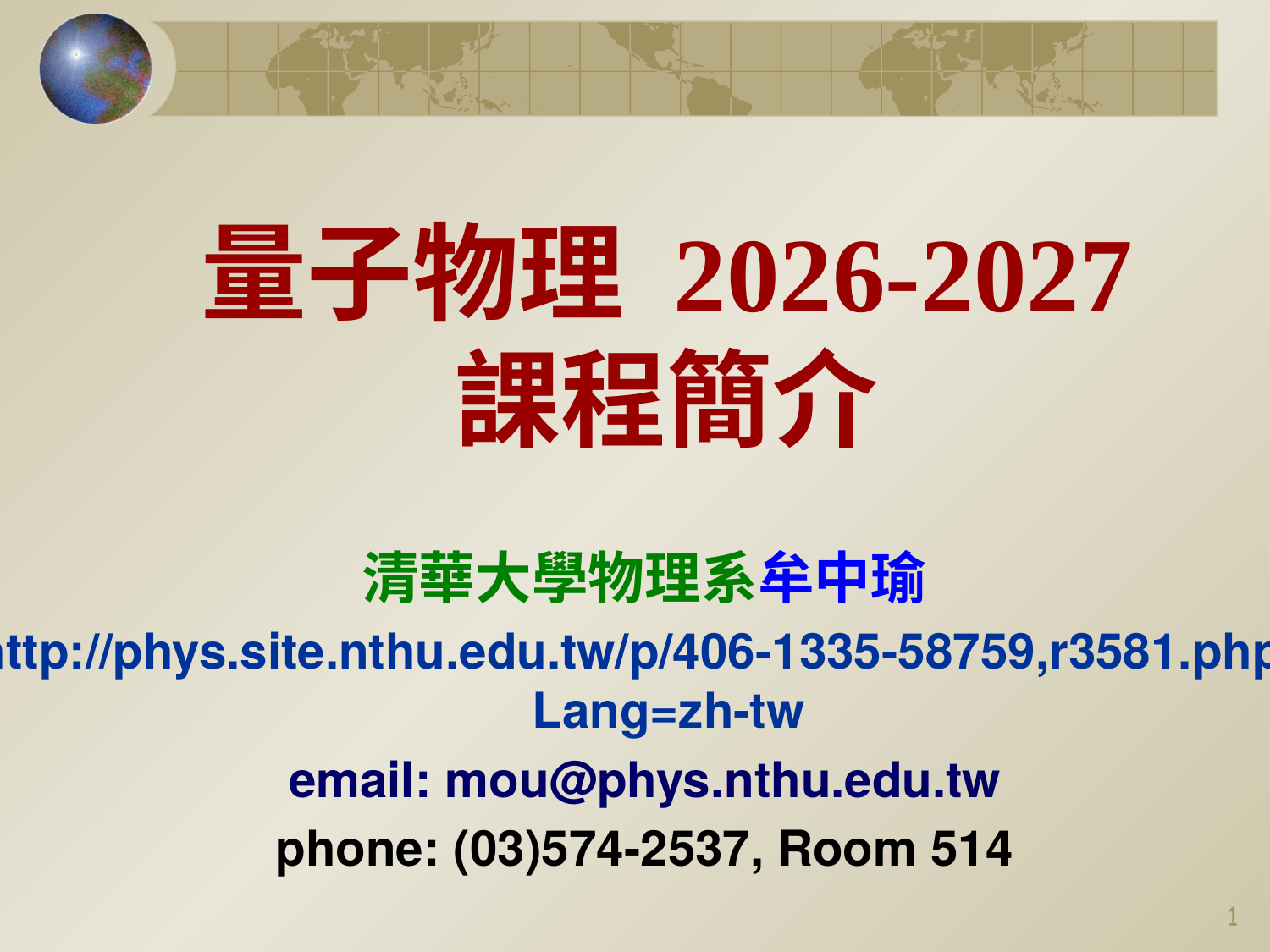

量子物理 2026-2027
課程簡介
清華大學物理系牟中瑜
http://phys.site.nthu.edu.tw/p/406-1335-58759,r3581.php?Lang=zh-tw
email: mou@phys.nthu.edu.tw
phone: (03)574-2537, Room 514
1